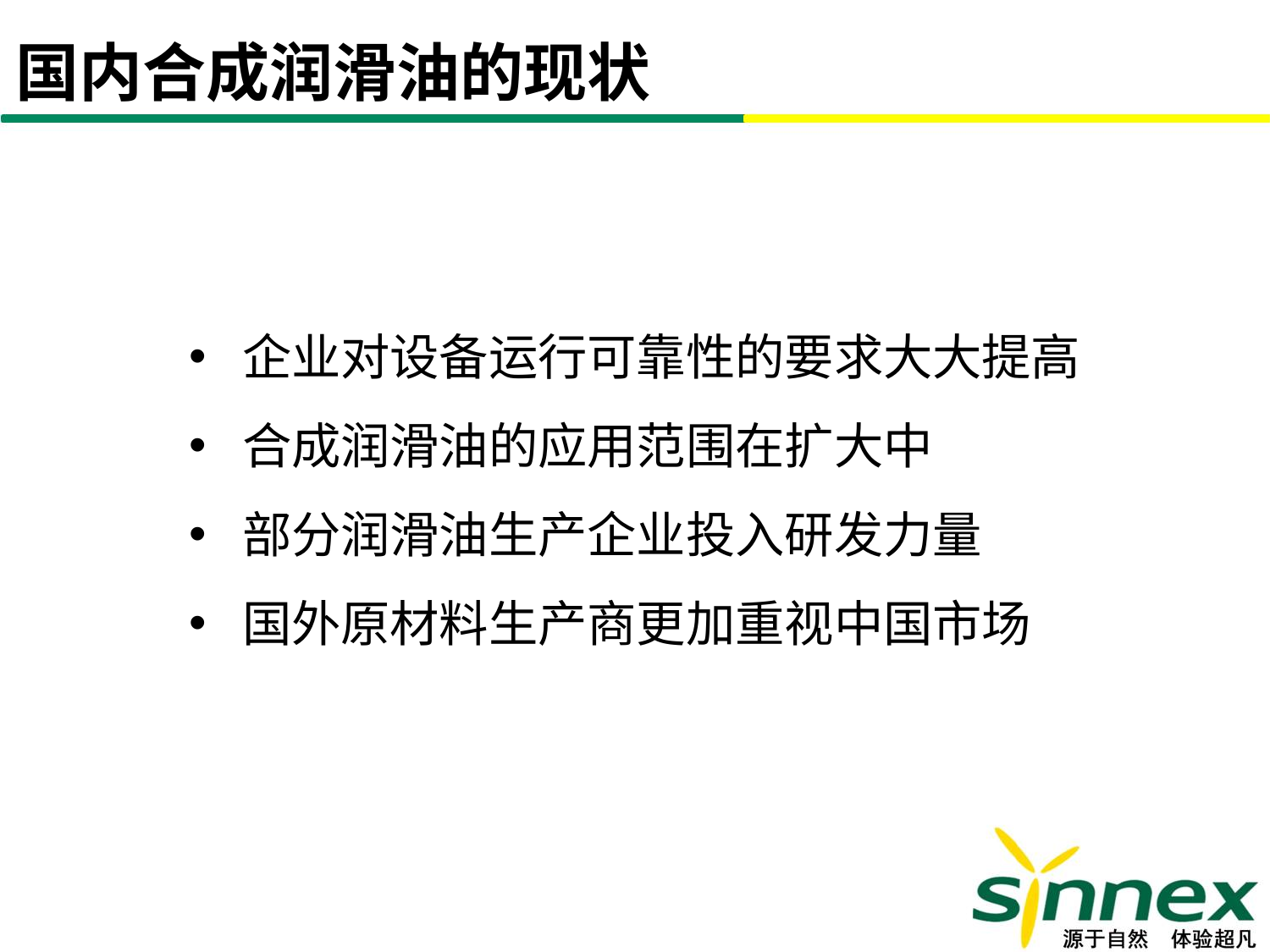

国内合成润滑油的现状
 企业对设备运行可靠性的要求大大提高
 合成润滑油的应用范围在扩大中
 部分润滑油生产企业投入研发力量
 国外原材料生产商更加重视中国市场